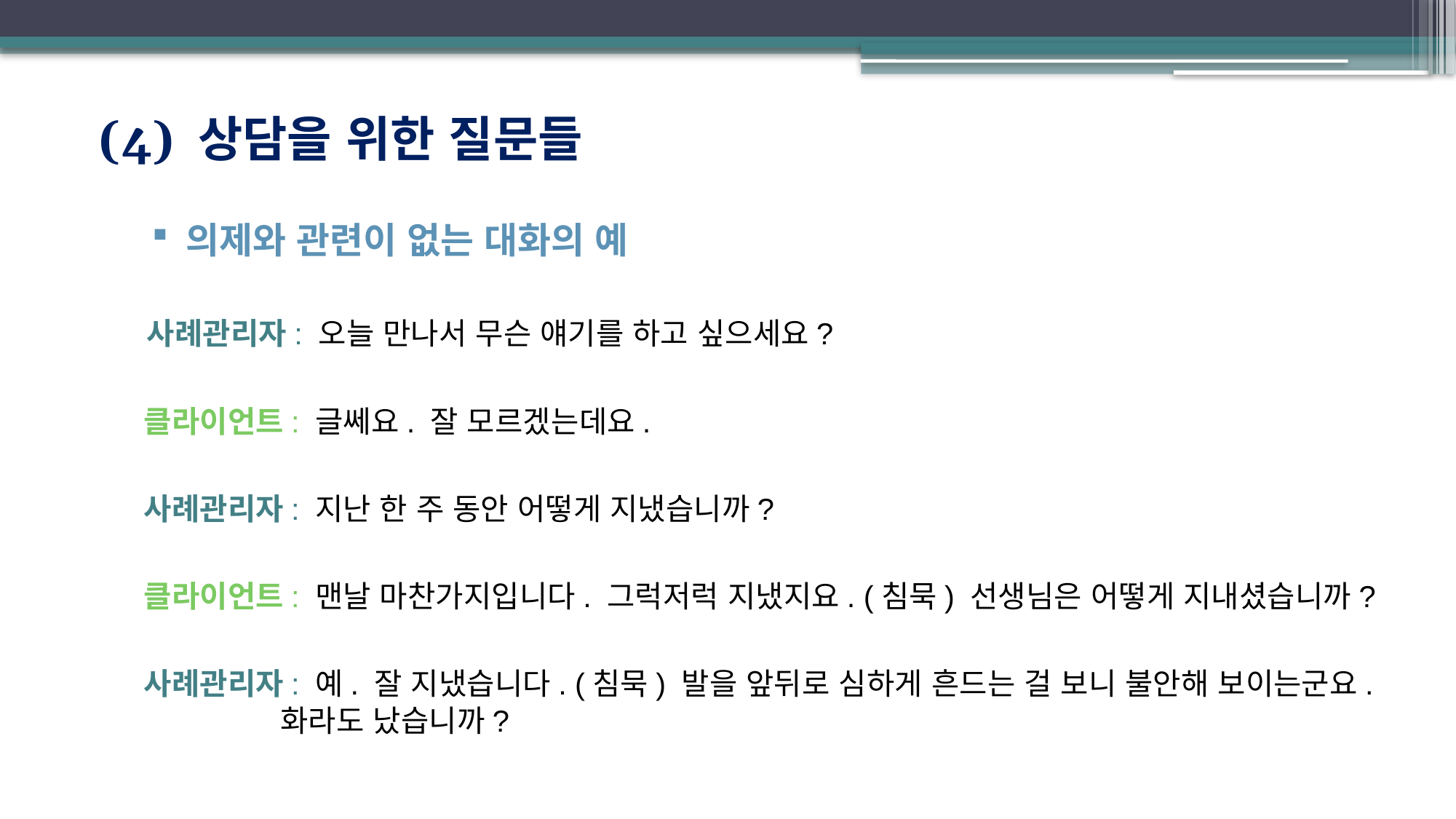

(4) 상담을 위한 질문들
의제와 관련이 없는 대화의 예
 사례관리자: 오늘 만나서 무슨 얘기를 하고 싶으세요?

 클라이언트: 글쎄요. 잘 모르겠는데요.

 사례관리자: 지난 한 주 동안 어떻게 지냈습니까?

 클라이언트: 맨날 마찬가지입니다. 그럭저럭 지냈지요. (침묵) 선생님은 어떻게 지내셨습니까?

 사례관리자: 예. 잘 지냈습니다. (침묵) 발을 앞뒤로 심하게 흔드는 걸 보니 불안해 보이는군요.
                 화라도 났습니까?